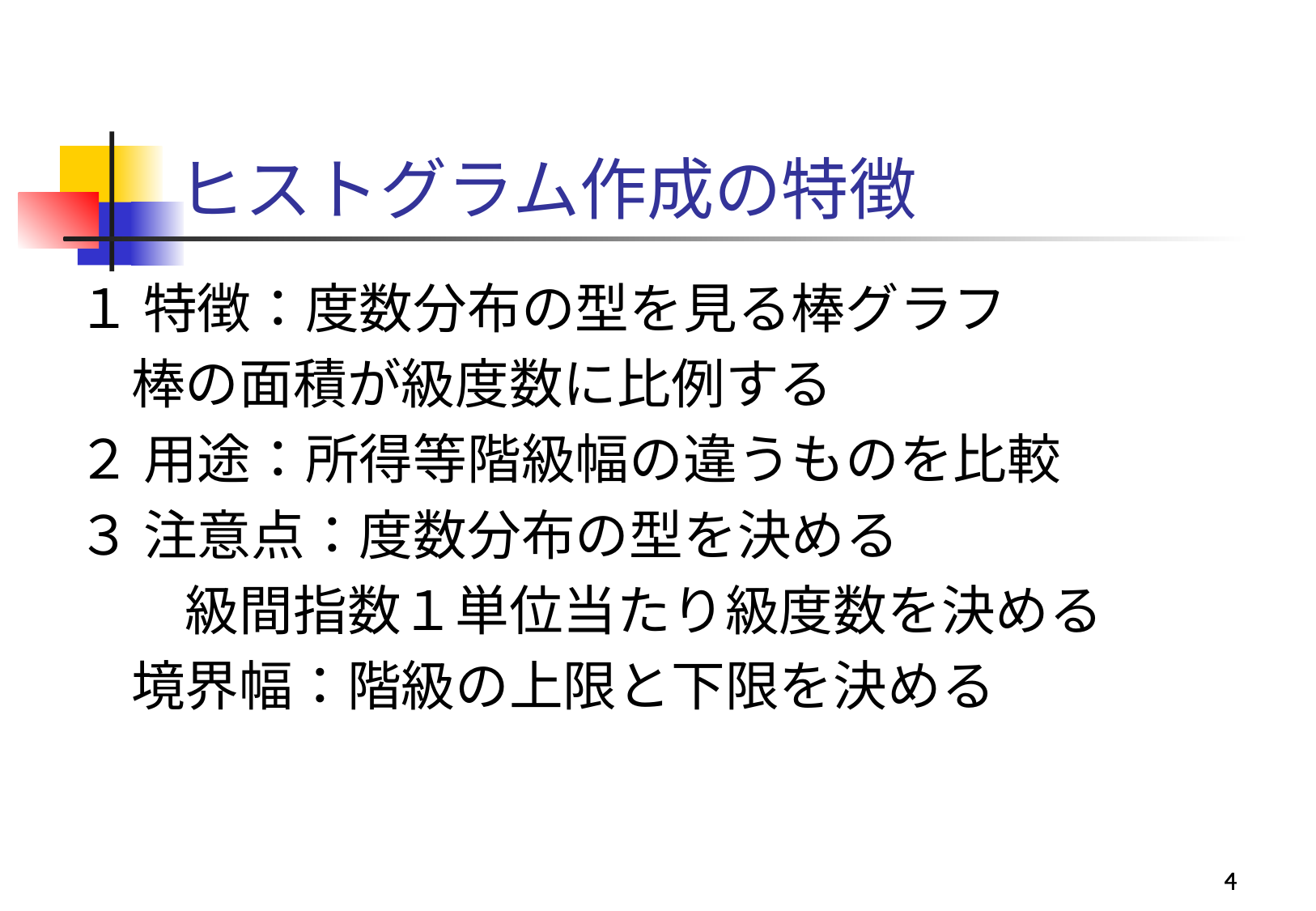

# ヒストグラム作成の特徴
１ 特徴：度数分布の型を見る棒グラフ
　棒の面積が級度数に比例する
２ 用途：所得等階級幅の違うものを比較
３ 注意点：度数分布の型を決める
　　級間指数１単位当たり級度数を決める
　境界幅：階級の上限と下限を決める
4